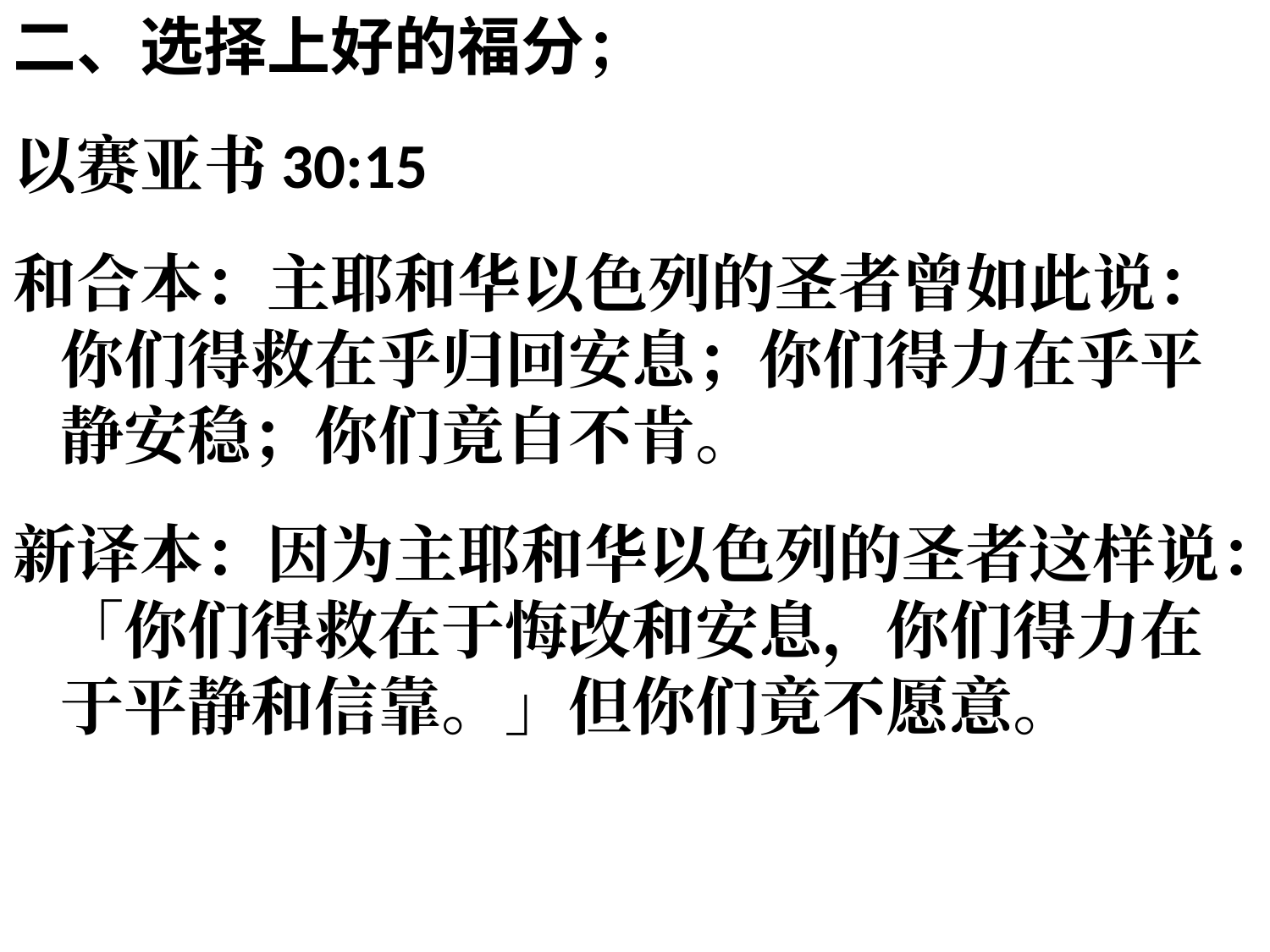

二、选择上好的福分；
以赛亚书30:15
和合本：主耶和华以色列的圣者曾如此说：你们得救在乎归回安息；你们得力在乎平静安稳；你们竟自不肯。
新译本：因为主耶和华以色列的圣者这样说：「你们得救在于悔改和安息，你们得力在于平静和信靠。」但你们竟不愿意。